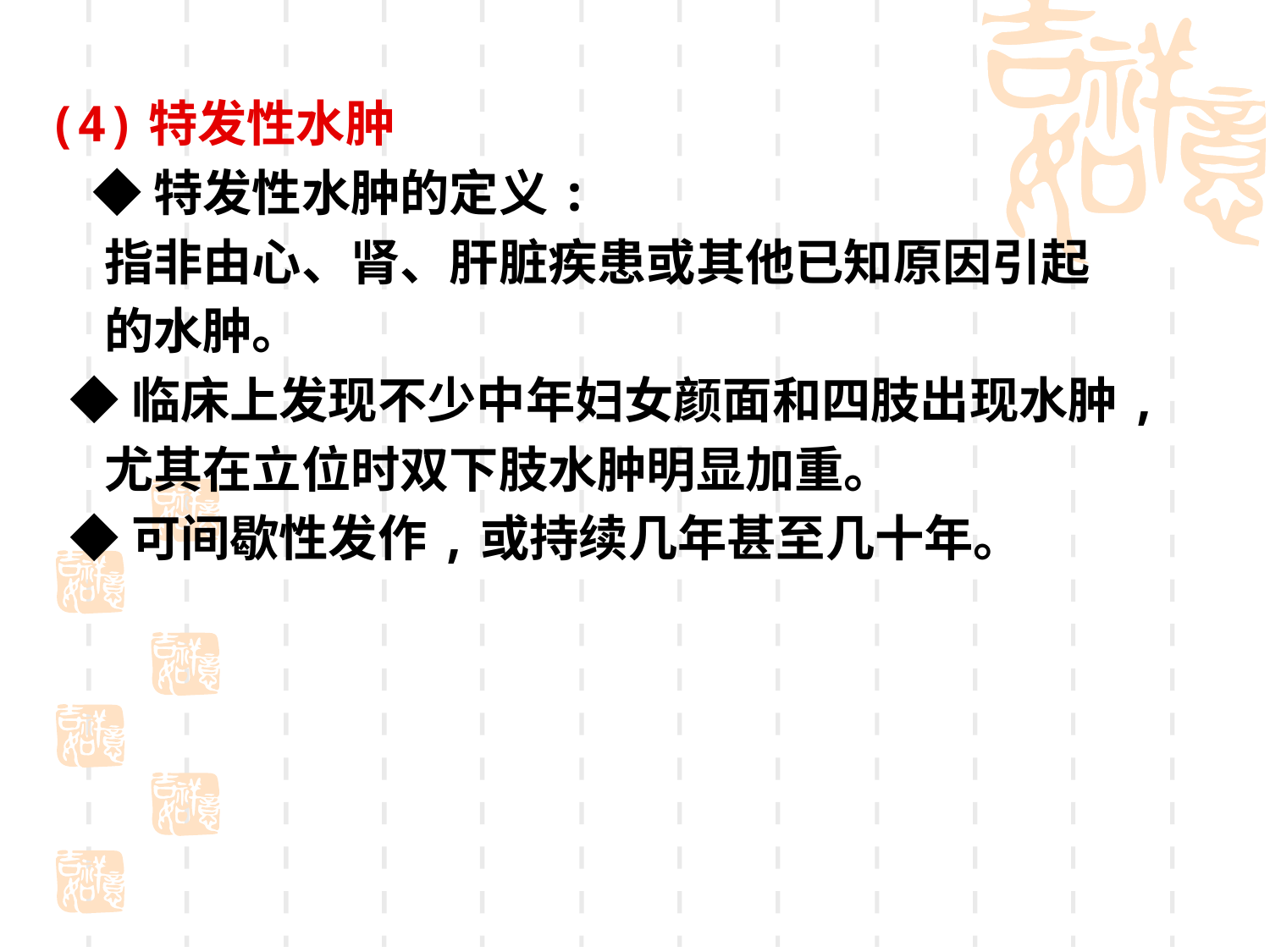

#
(4)特发性水肿
    ◆特发性水肿的定义:
    指非由心、肾、肝脏疾患或其他已知原因引起
    的水肿。
  ◆临床上发现不少中年妇女颜面和四肢出现水肿,
    尤其在立位时双下肢水肿明显加重。
  ◆可间歇性发作,或持续几年甚至几十年。